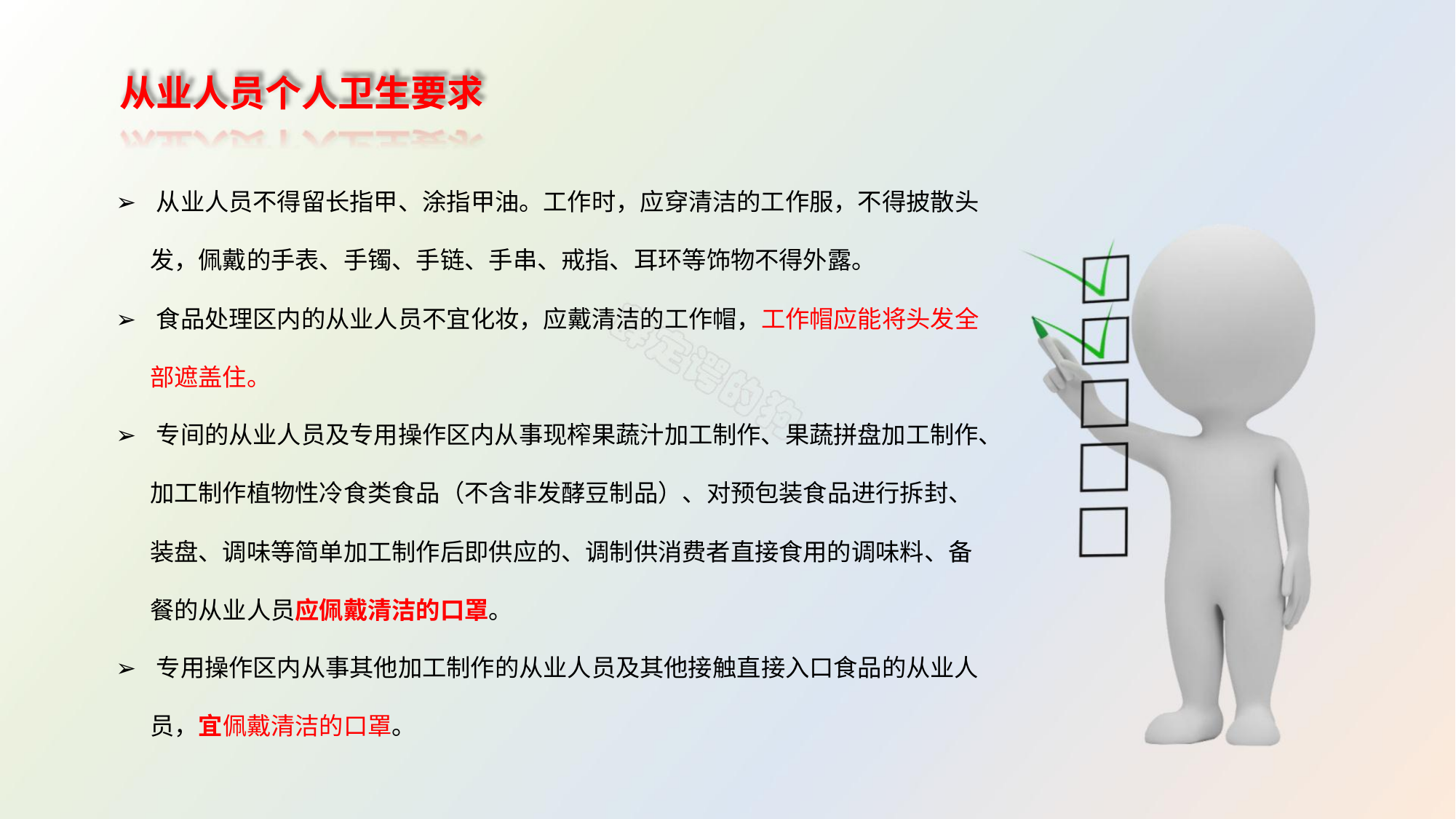

从业人员个人卫生要求
➢ 从业人员不得留长指甲、涂指甲油。工作时，应穿清洁的工作服，不得披散头
发，佩戴的手表、手镯、手链、手串、戒指、耳环等饰物不得外露。
➢ 食品处理区内的从业人员不宜化妆，应戴清洁的工作帽，工作帽应能将头发全
部遮盖住。
➢ 专间的从业人员及专用操作区内从事现榨果蔬汁加工制作、果蔬拼盘加工制作、
加工制作植物性冷食类食品（不含非发酵豆制品）、对预包装食品进行拆封、
装盘、调味等简单加工制作后即供应的、调制供消费者直接食用的调味料、备
餐的从业人员应佩戴清洁的口罩。
➢ 专用操作区内从事其他加工制作的从业人员及其他接触直接入口食品的从业人
员，宜佩戴清洁的口罩。